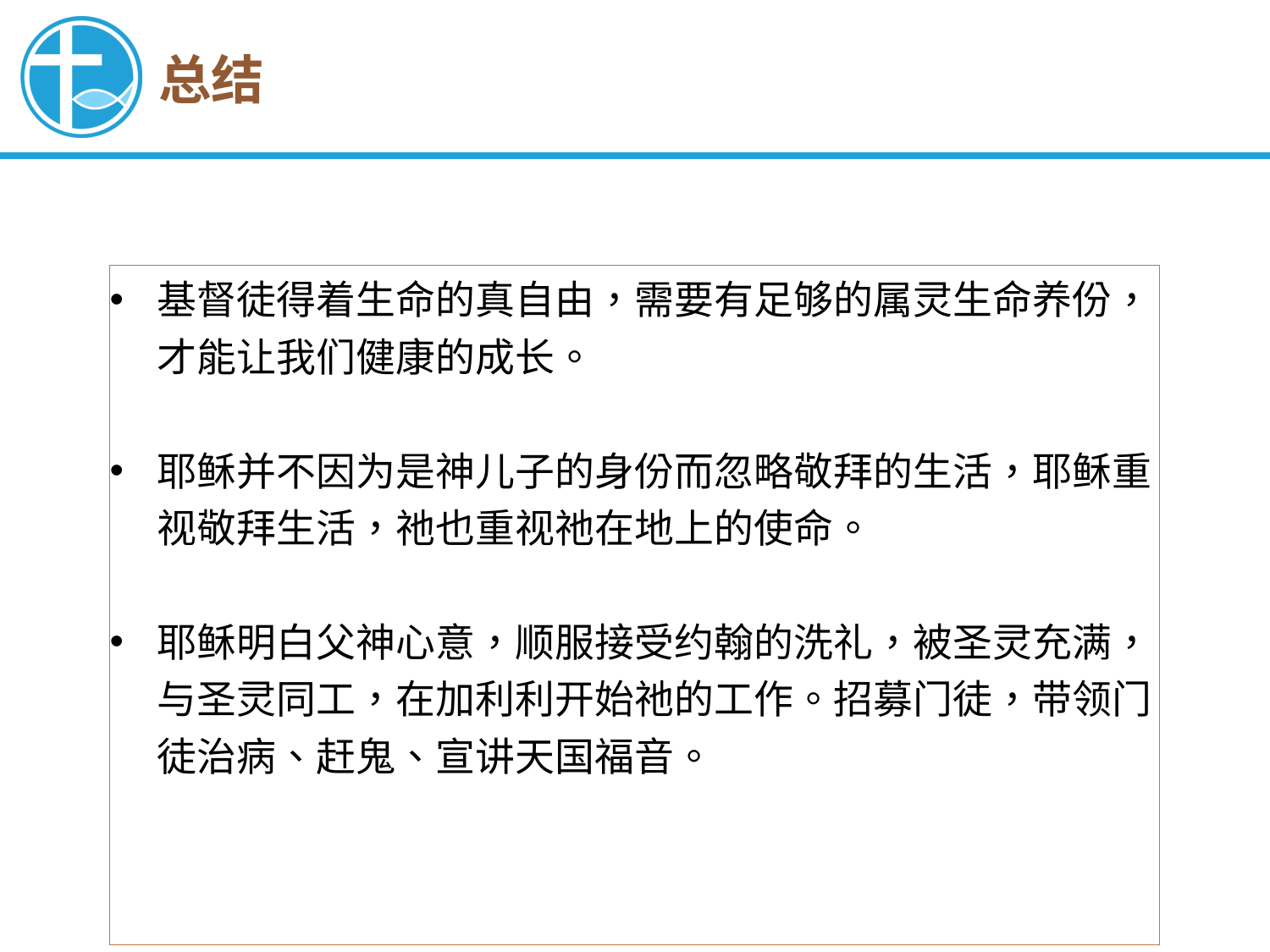

总结
基督徒得着生命的真自由，需要有足够的属灵生命养份，才能让我们健康的成长。

耶稣并不因为是神儿子的身份而忽略敬拜的生活，耶稣重视敬拜生活，祂也重视祂在地上的使命。

耶稣明白父神心意，顺服接受约翰的洗礼，被圣灵充满，与圣灵同工，在加利利开始祂的工作。招募门徒，带领门徒治病、赶鬼、宣讲天国福音。